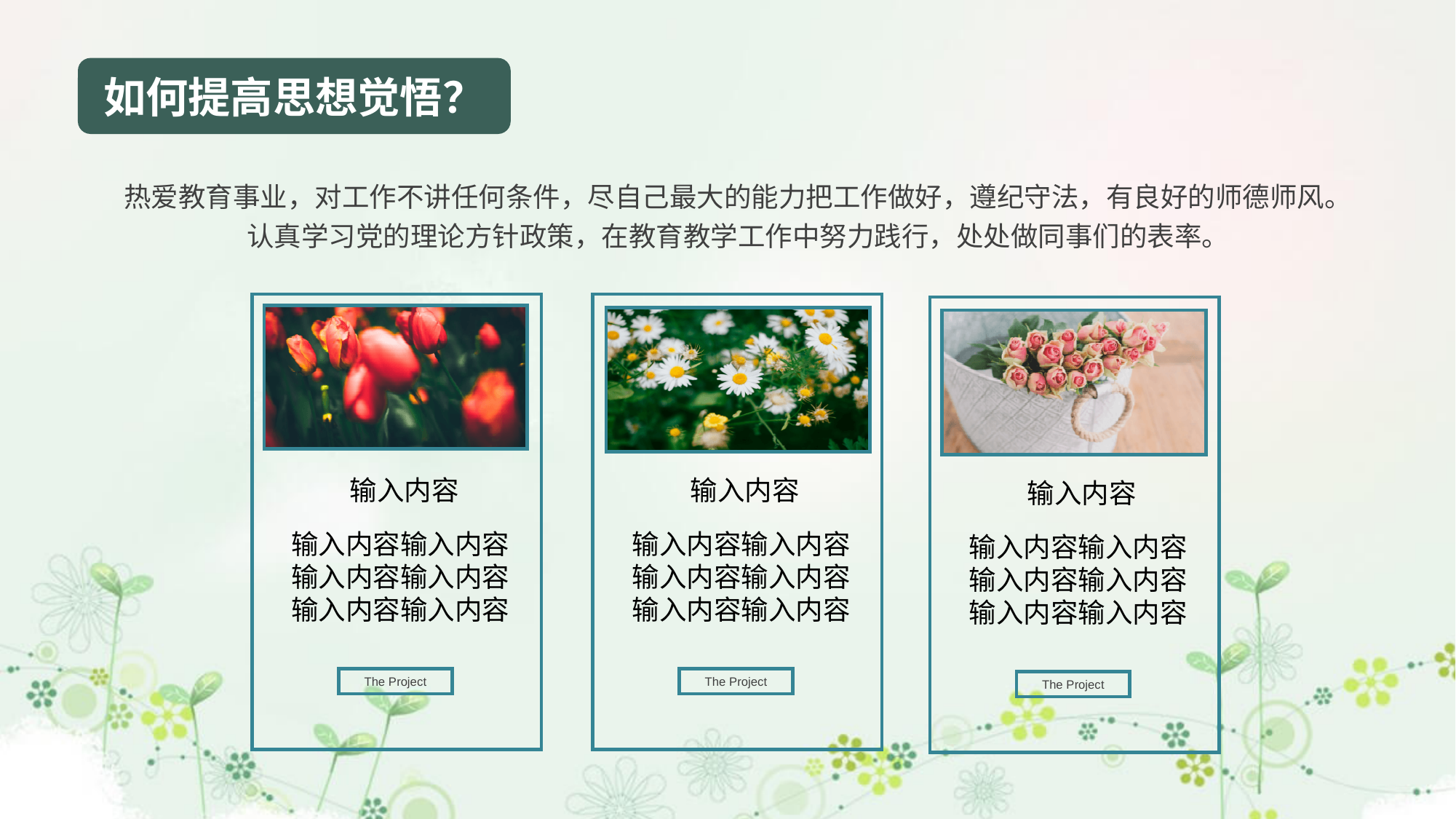

如何提高思想觉悟？
热爱教育事业，对工作不讲任何条件，尽自己最大的能力把工作做好，遵纪守法，有良好的师德师风。认真学习党的理论方针政策，在教育教学工作中努力践行，处处做同事们的表率。

The Project
输入内容
输入内容输入内容
输入内容输入内容
输入内容输入内容

The Project
输入内容
输入内容输入内容
输入内容输入内容
输入内容输入内容

The Project
输入内容
输入内容输入内容
输入内容输入内容
输入内容输入内容